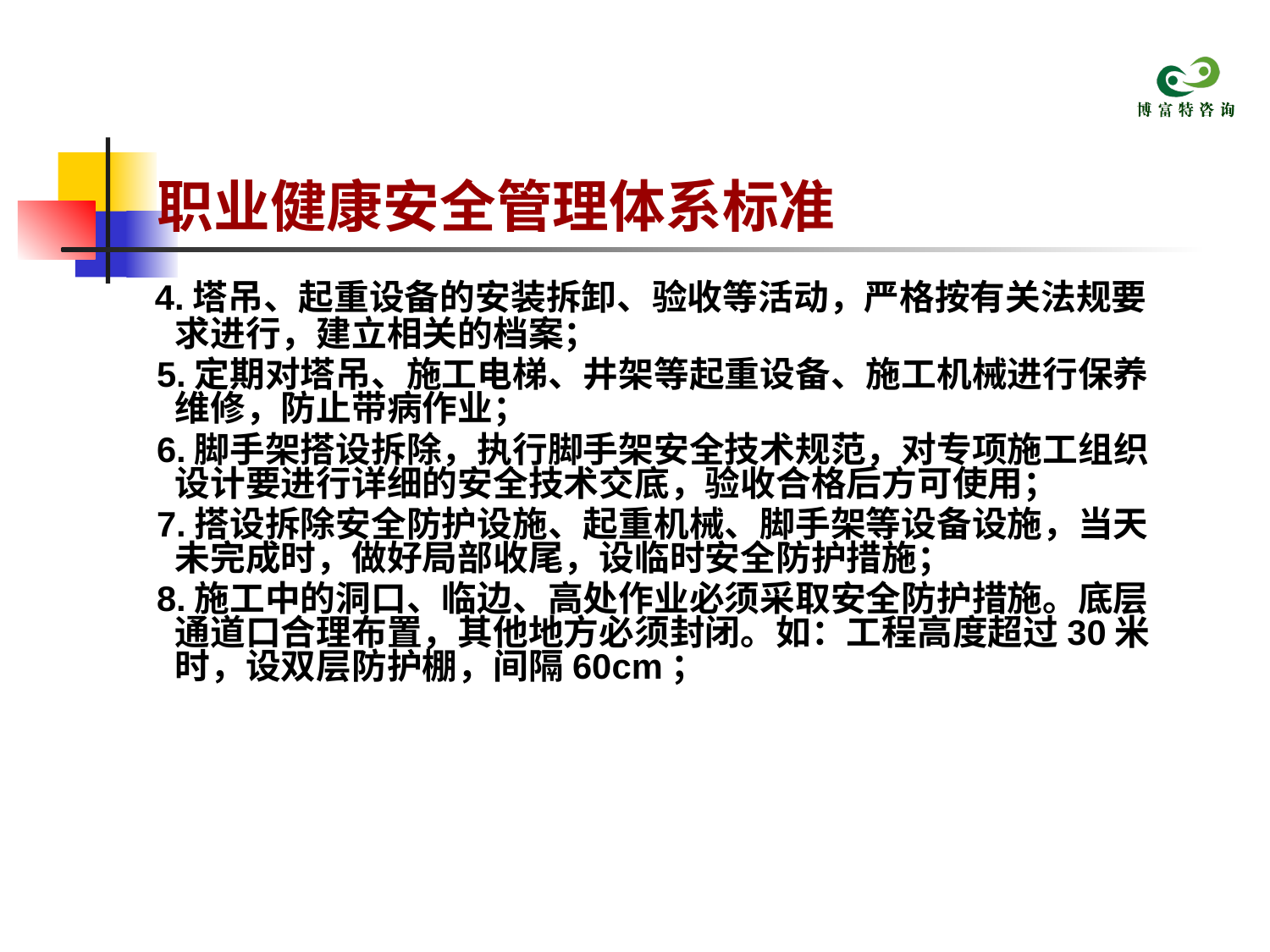

# 职业健康安全管理体系标准
  4.塔吊、起重设备的安装拆卸、验收等活动，严格按有关法规要求进行，建立相关的档案；
   5.定期对塔吊、施工电梯、井架等起重设备、施工机械进行保养维修，防止带病作业；
   6.脚手架搭设拆除，执行脚手架安全技术规范，对专项施工组织设计要进行详细的安全技术交底，验收合格后方可使用；
   7.搭设拆除安全防护设施、起重机械、脚手架等设备设施，当天未完成时，做好局部收尾，设临时安全防护措施；
   8.施工中的洞口、临边、高处作业必须采取安全防护措施。底层通道口合理布置，其他地方必须封闭。如：工程高度超过30米时，设双层防护棚，间隔60cm；

99